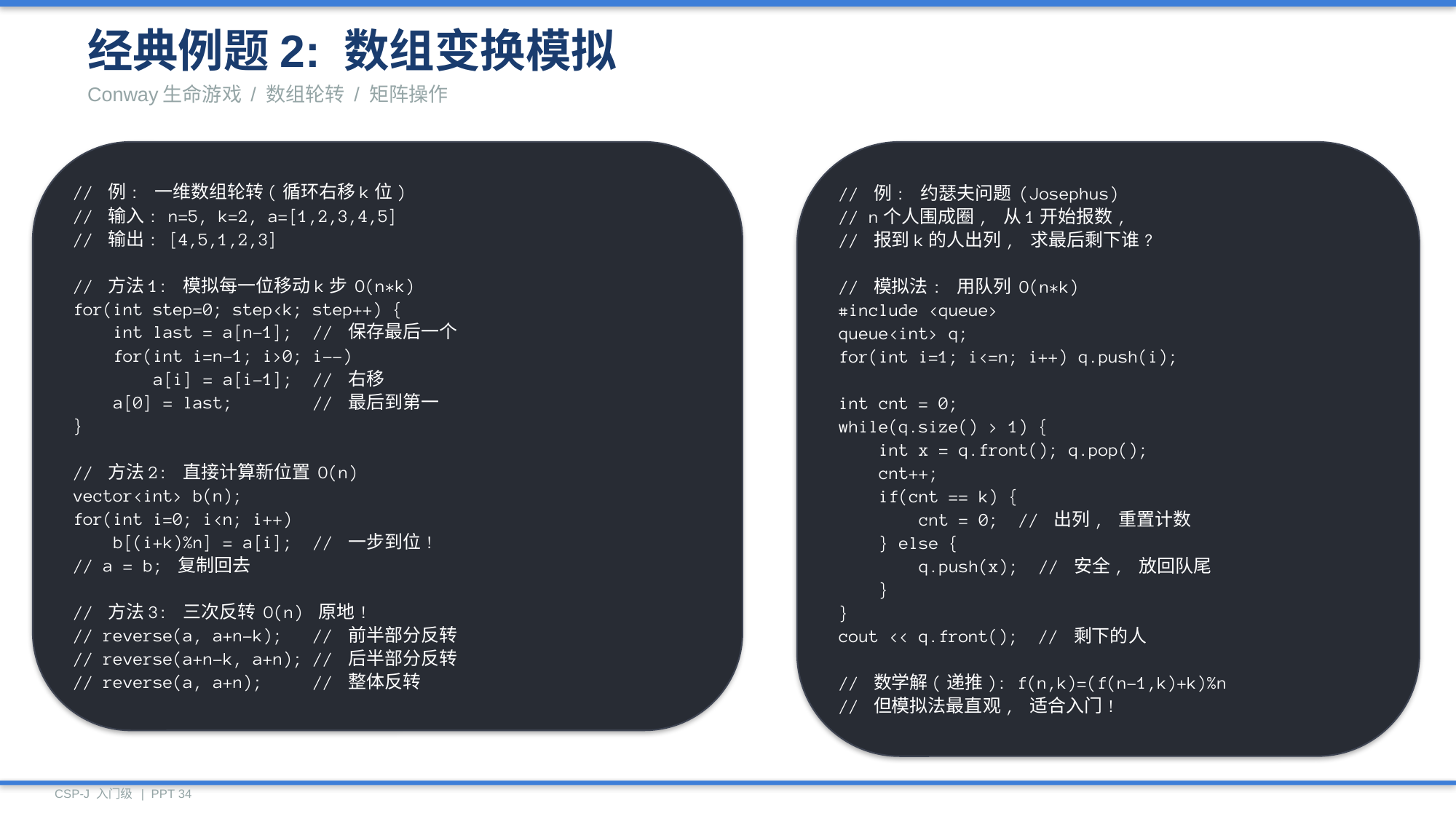

经典例题2: 数组变换模拟
Conway生命游戏 / 数组轮转 / 矩阵操作
// 例: 一维数组轮转(循环右移k位)
// 输入: n=5, k=2, a=[1,2,3,4,5]
// 输出: [4,5,1,2,3]

// 方法1: 模拟每一位移动k步 O(n*k)
for(int step=0; step<k; step++) {
    int last = a[n-1];  // 保存最后一个
    for(int i=n-1; i>0; i--)
        a[i] = a[i-1];  // 右移
    a[0] = last;        // 最后到第一
}

// 方法2: 直接计算新位置 O(n)
vector<int> b(n);
for(int i=0; i<n; i++)
    b[(i+k)%n] = a[i];  // 一步到位!
// a = b; 复制回去

// 方法3: 三次反转 O(n) 原地!
// reverse(a, a+n-k);   // 前半部分反转
// reverse(a+n-k, a+n); // 后半部分反转
// reverse(a, a+n);     // 整体反转
// 例: 约瑟夫问题 (Josephus)
// n个人围成圈, 从1开始报数,
// 报到k的人出列, 求最后剩下谁?

// 模拟法: 用队列 O(n*k)
#include <queue>
queue<int> q;
for(int i=1; i<=n; i++) q.push(i);

int cnt = 0;
while(q.size() > 1) {
    int x = q.front(); q.pop();
    cnt++;
    if(cnt == k) {
        cnt = 0;  // 出列, 重置计数
    } else {
        q.push(x);  // 安全, 放回队尾
    }
}
cout << q.front();  // 剩下的人

// 数学解(递推): f(n,k)=(f(n-1,k)+k)%n
// 但模拟法最直观, 适合入门!

CSP-J 入门级  |  PPT 34